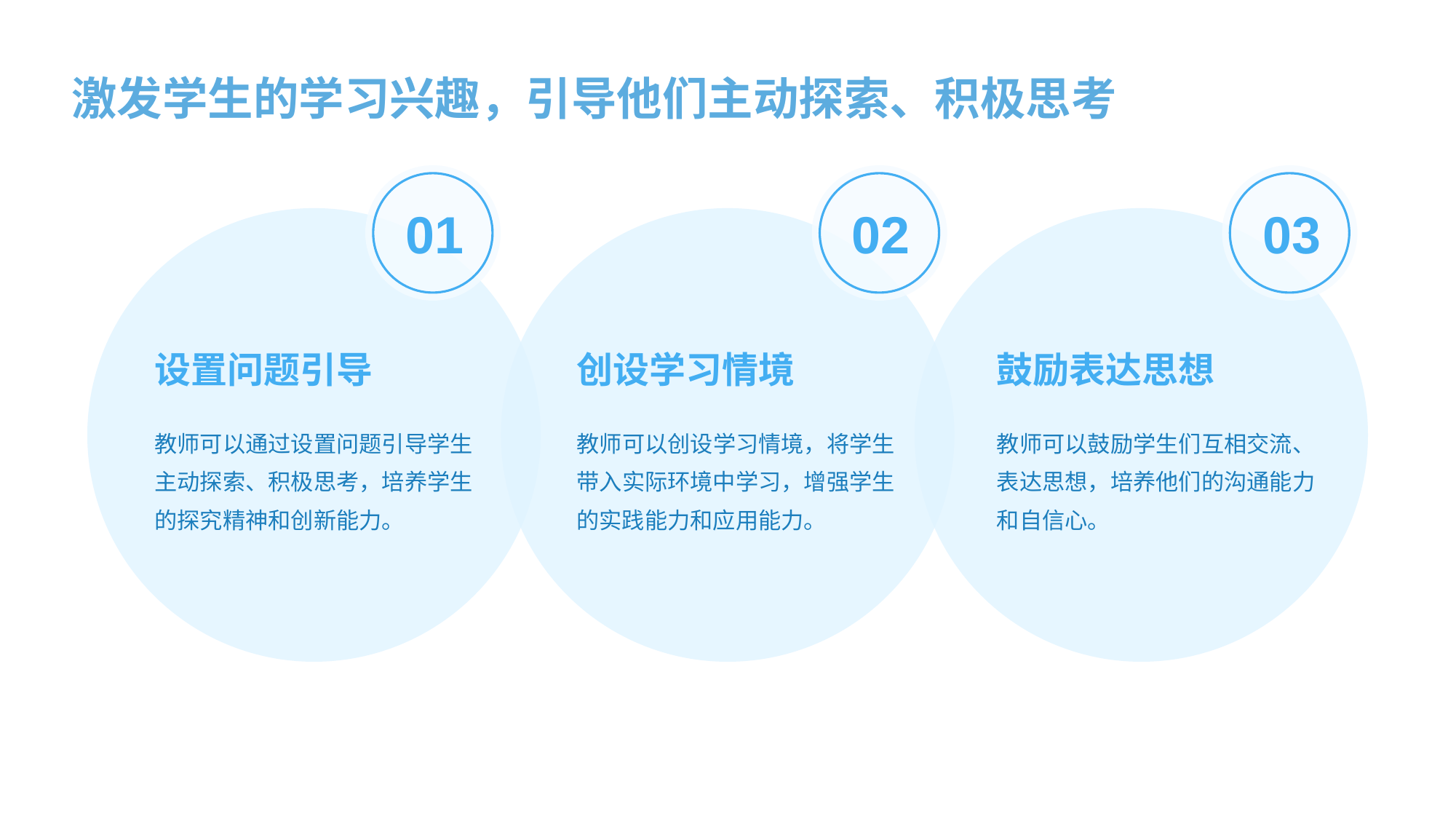

激发学生的学习兴趣，引导他们主动探索、积极思考

01
02
03

设置问题引导
创设学习情境
鼓励表达思想
教师可以通过设置问题引导学生主动探索、积极思考，培养学生的探究精神和创新能力。
教师可以创设学习情境，将学生带入实际环境中学习，增强学生的实践能力和应用能力。
教师可以鼓励学生们互相交流、表达思想，培养他们的沟通能力和自信心。